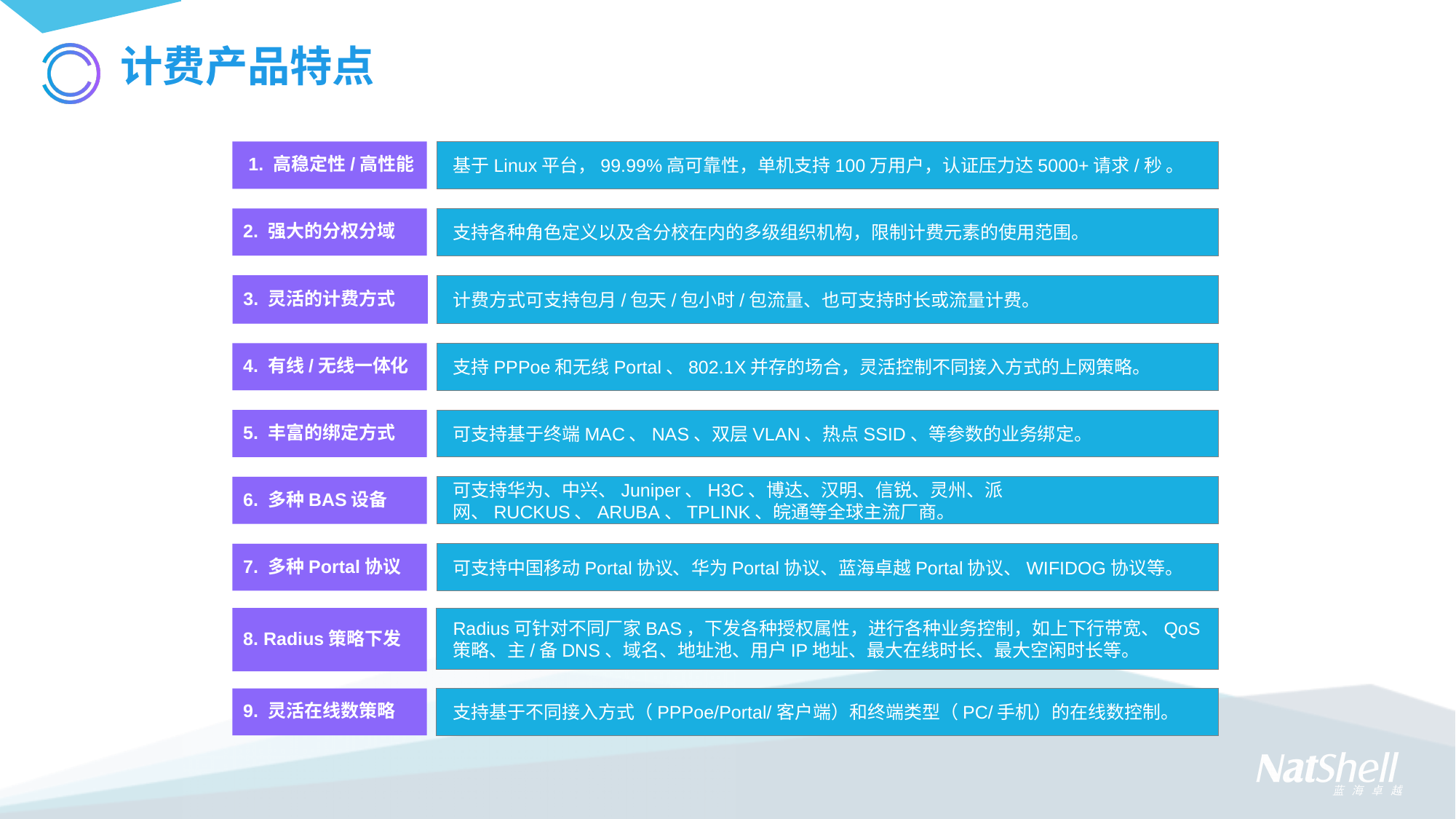

# 计费产品特点
1. 高稳定性/高性能
基于Linux平台，99.99%高可靠性，单机支持100万用户，认证压力达5000+请求/秒 。
2. 强大的分权分域
支持各种角色定义以及含分校在内的多级组织机构，限制计费元素的使用范围。
3. 灵活的计费方式
计费方式可支持包月/包天/包小时/包流量、也可支持时长或流量计费。
4. 有线/无线一体化
支持PPPoe和无线Portal、802.1X并存的场合，灵活控制不同接入方式的上网策略。
5. 丰富的绑定方式
可支持基于终端MAC、NAS、双层VLAN、热点SSID、等参数的业务绑定。
6. 多种BAS设备
可支持华为、中兴、Juniper、H3C、博达、汉明、信锐、灵州、派网、RUCKUS、ARUBA、TPLINK、皖通等全球主流厂商。
7. 多种Portal协议
可支持中国移动Portal协议、华为Portal协议、蓝海卓越Portal协议、WIFIDOG协议等。
8. Radius策略下发
Radius可针对不同厂家BAS，下发各种授权属性，进行各种业务控制，如上下行带宽、QoS策略、主/备DNS、域名、地址池、用户IP地址、最大在线时长、最大空闲时长等。
9. 灵活在线数策略
支持基于不同接入方式（PPPoe/Portal/客户端）和终端类型（PC/手机）的在线数控制。